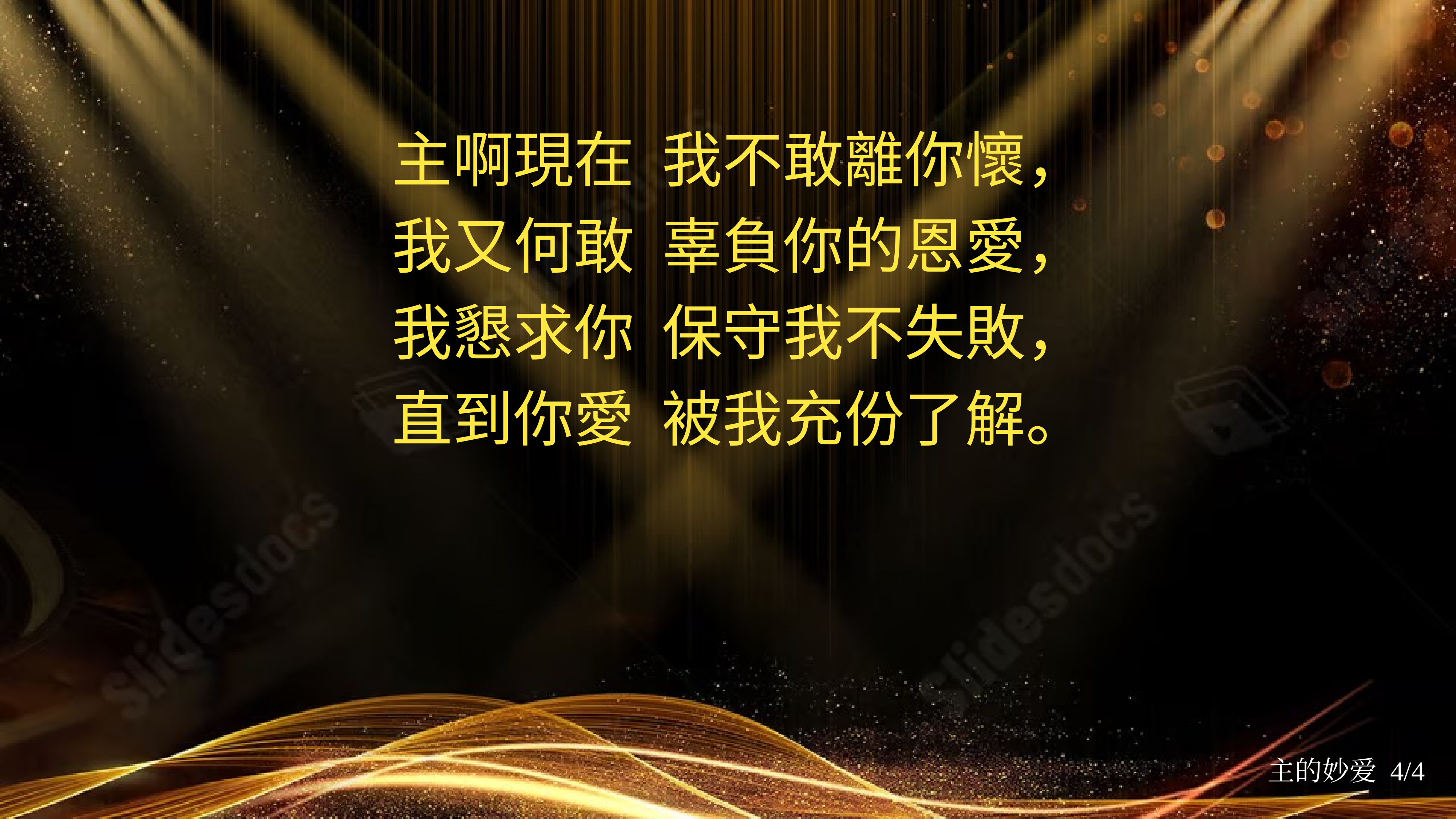

主啊現在  我不敢離你懷，
我又何敢  辜負你的恩愛，
我懇求你  保守我不失敗，
直到你愛  被我充份了解。
#
主的妙爱 4/4